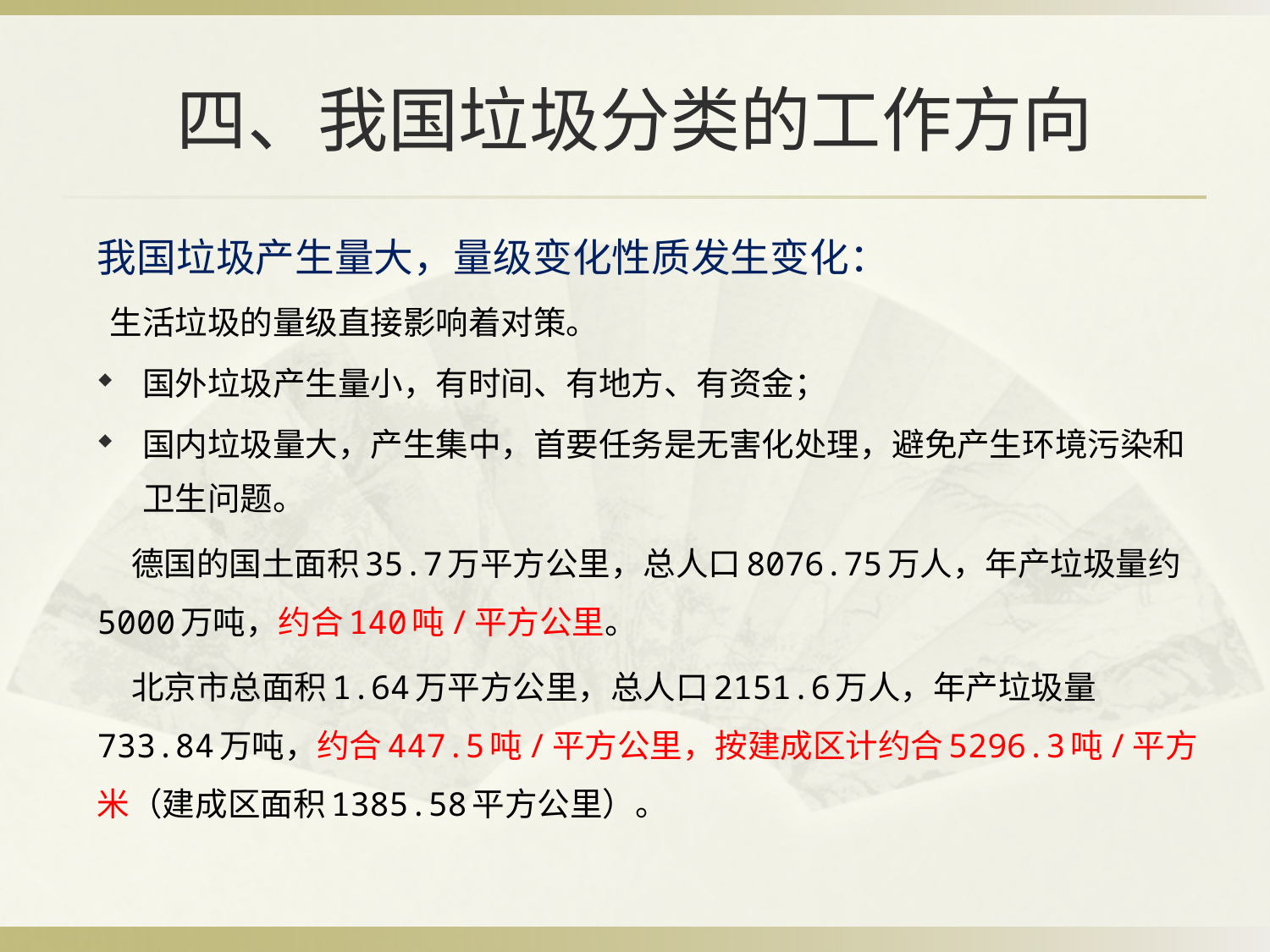

# 四、我国垃圾分类的工作方向
我国垃圾产生量大，量级变化性质发生变化：
 生活垃圾的量级直接影响着对策。
国外垃圾产生量小，有时间、有地方、有资金；
国内垃圾量大，产生集中，首要任务是无害化处理，避免产生环境污染和卫生问题。
    德国的国土面积35.7万平方公里，总人口8076.75万人，年产垃圾量约5000万吨，约合140吨/平方公里。
    北京市总面积1.64万平方公里，总人口2151.6万人，年产垃圾量733.84万吨，约合447.5吨/平方公里，按建成区计约合5296.3吨/平方米（建成区面积1385.58平方公里）。